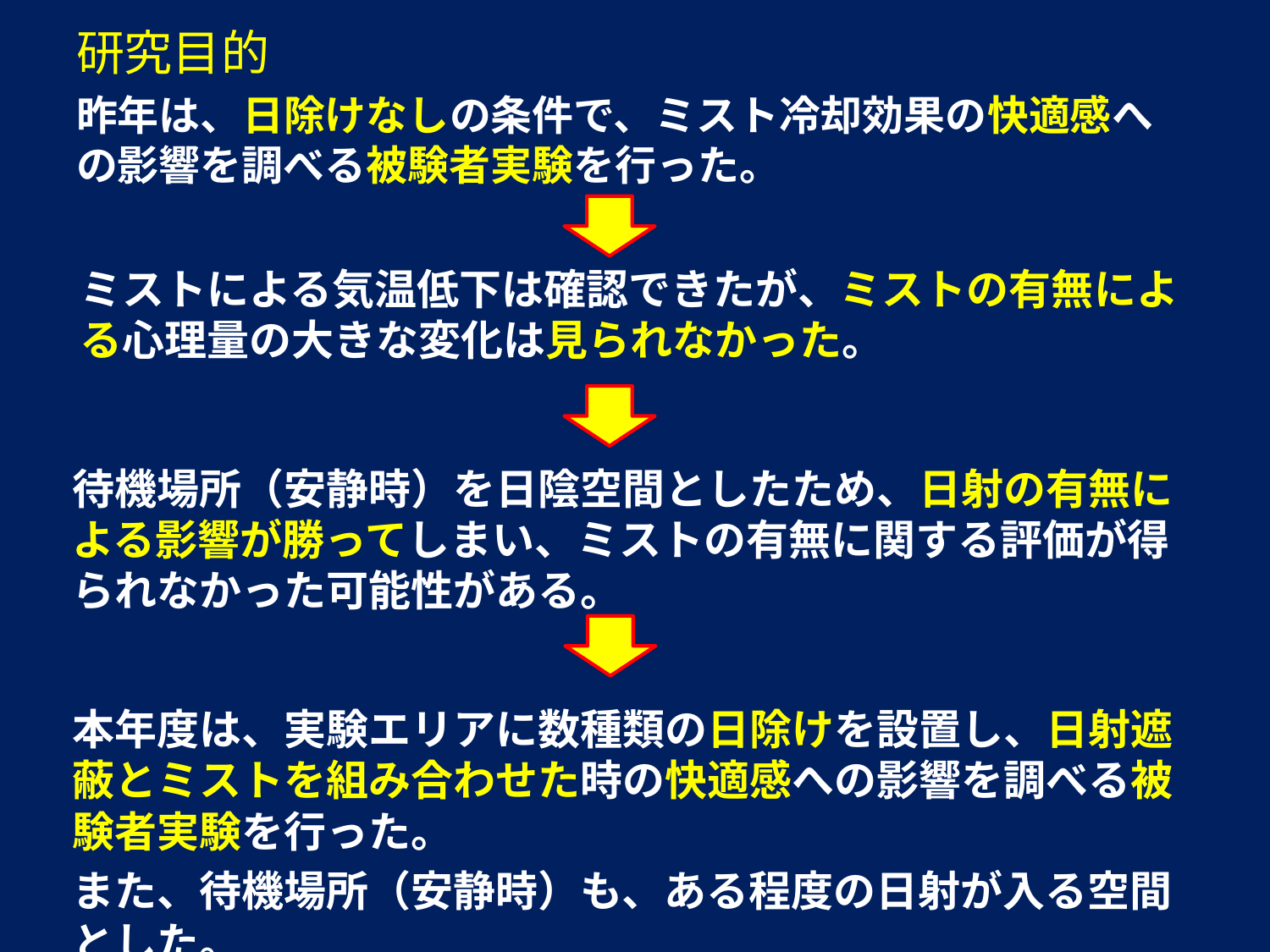

研究目的
昨年は、日除けなしの条件で、ミスト冷却効果の快適感への影響を調べる被験者実験を行った。

ミストによる気温低下は確認できたが、ミストの有無による心理量の大きな変化は見られなかった。

待機場所（安静時）を日陰空間としたため、日射の有無による影響が勝ってしまい、ミストの有無に関する評価が得られなかった可能性がある。

本年度は、実験エリアに数種類の日除けを設置し、日射遮蔽とミストを組み合わせた時の快適感への影響を調べる被験者実験を行った。
また、待機場所（安静時）も、ある程度の日射が入る空間とした。